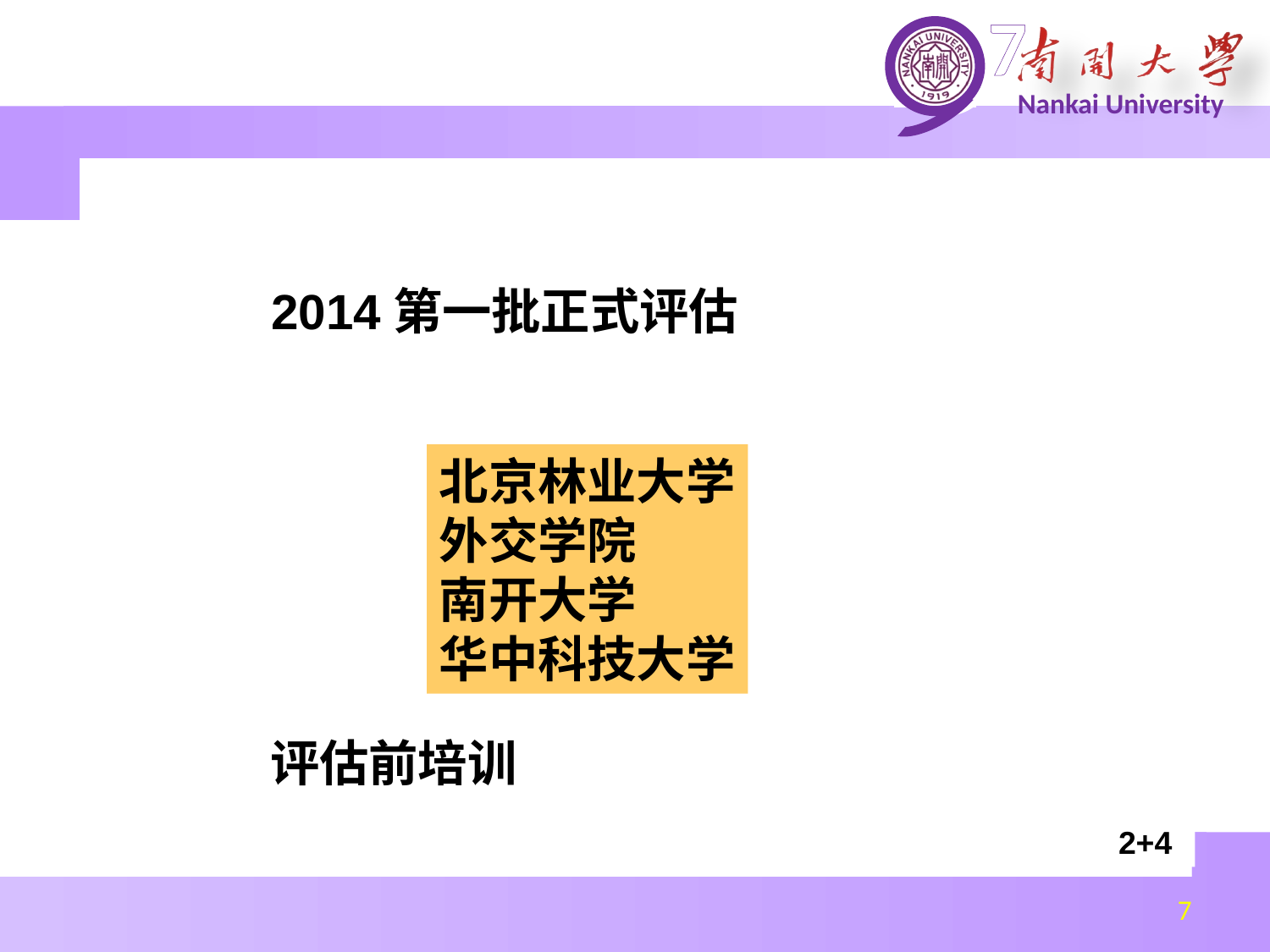

2014第一批正式评估
北京林业大学
外交学院
南开大学
华中科技大学
评估前培训
2+4